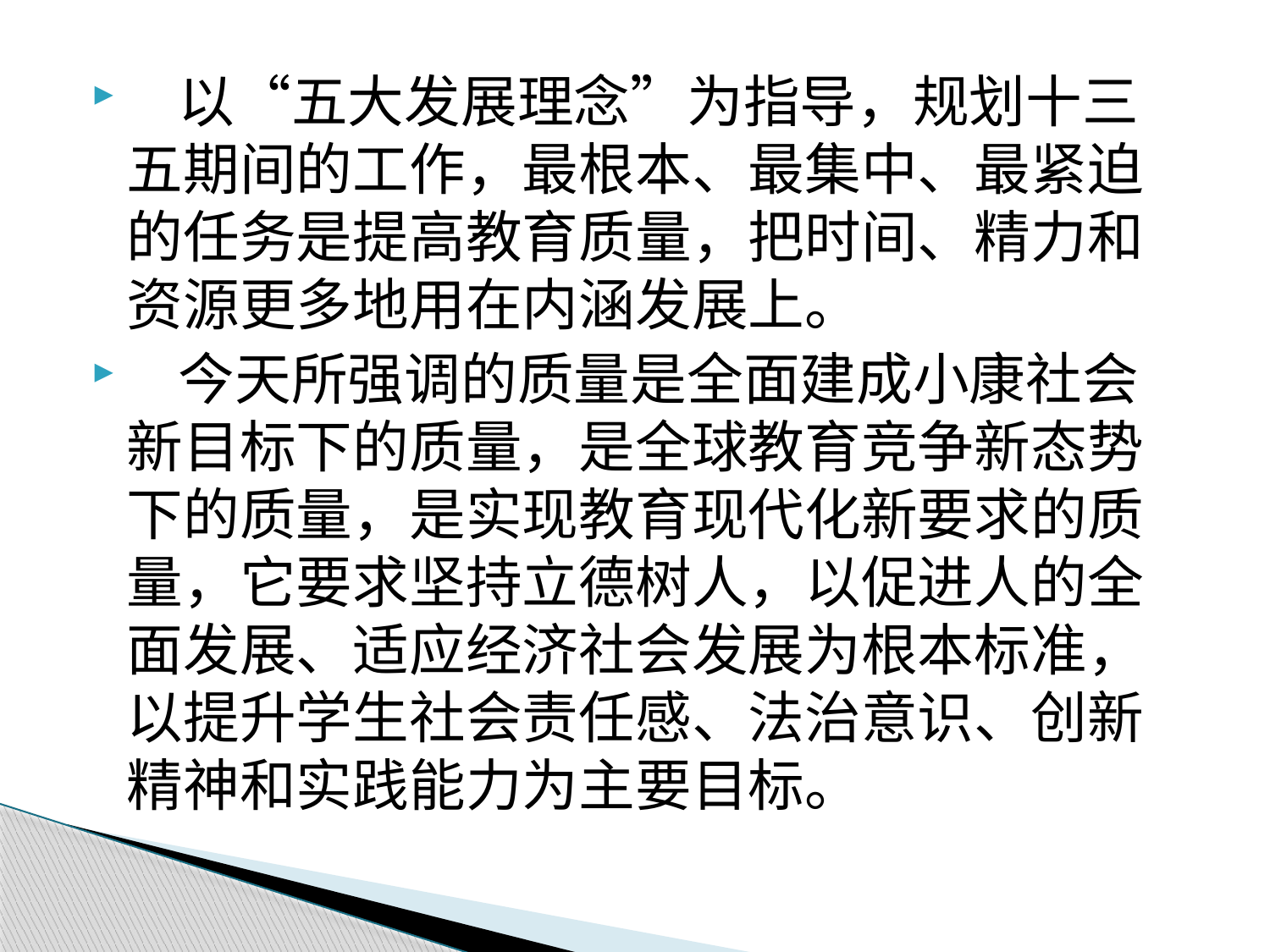

#
   以“五大发展理念”为指导，规划十三五期间的工作，最根本、最集中、最紧迫的任务是提高教育质量，把时间、精力和资源更多地用在内涵发展上。
   今天所强调的质量是全面建成小康社会新目标下的质量，是全球教育竞争新态势下的质量，是实现教育现代化新要求的质量，它要求坚持立德树人，以促进人的全面发展、适应经济社会发展为根本标准，以提升学生社会责任感、法治意识、创新精神和实践能力为主要目标。